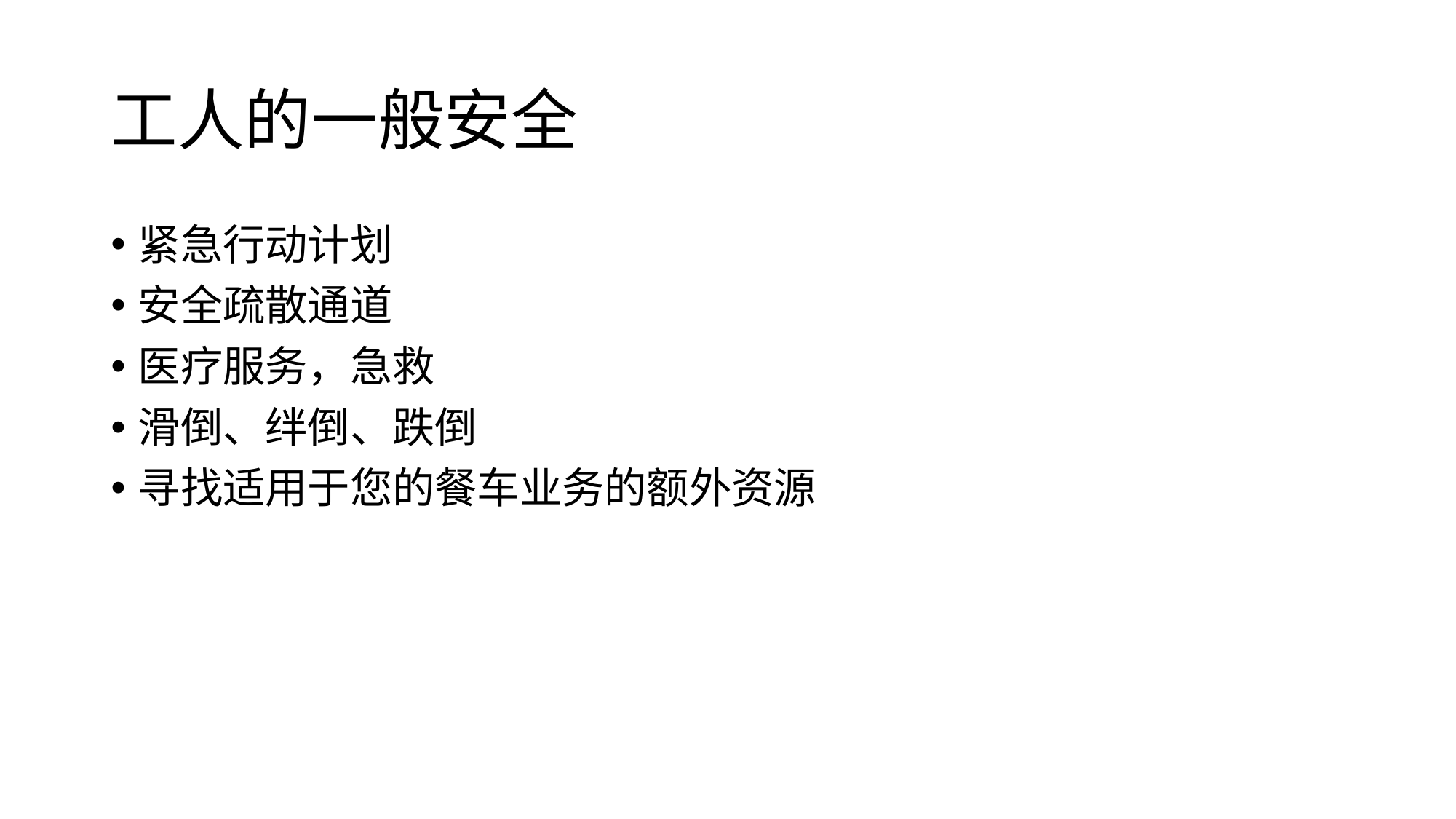

# 工人的一般安全
紧急行动计划
安全疏散通道
医疗服务，急救
滑倒、绊倒、跌倒
寻找适用于您的餐车业务的额外资源